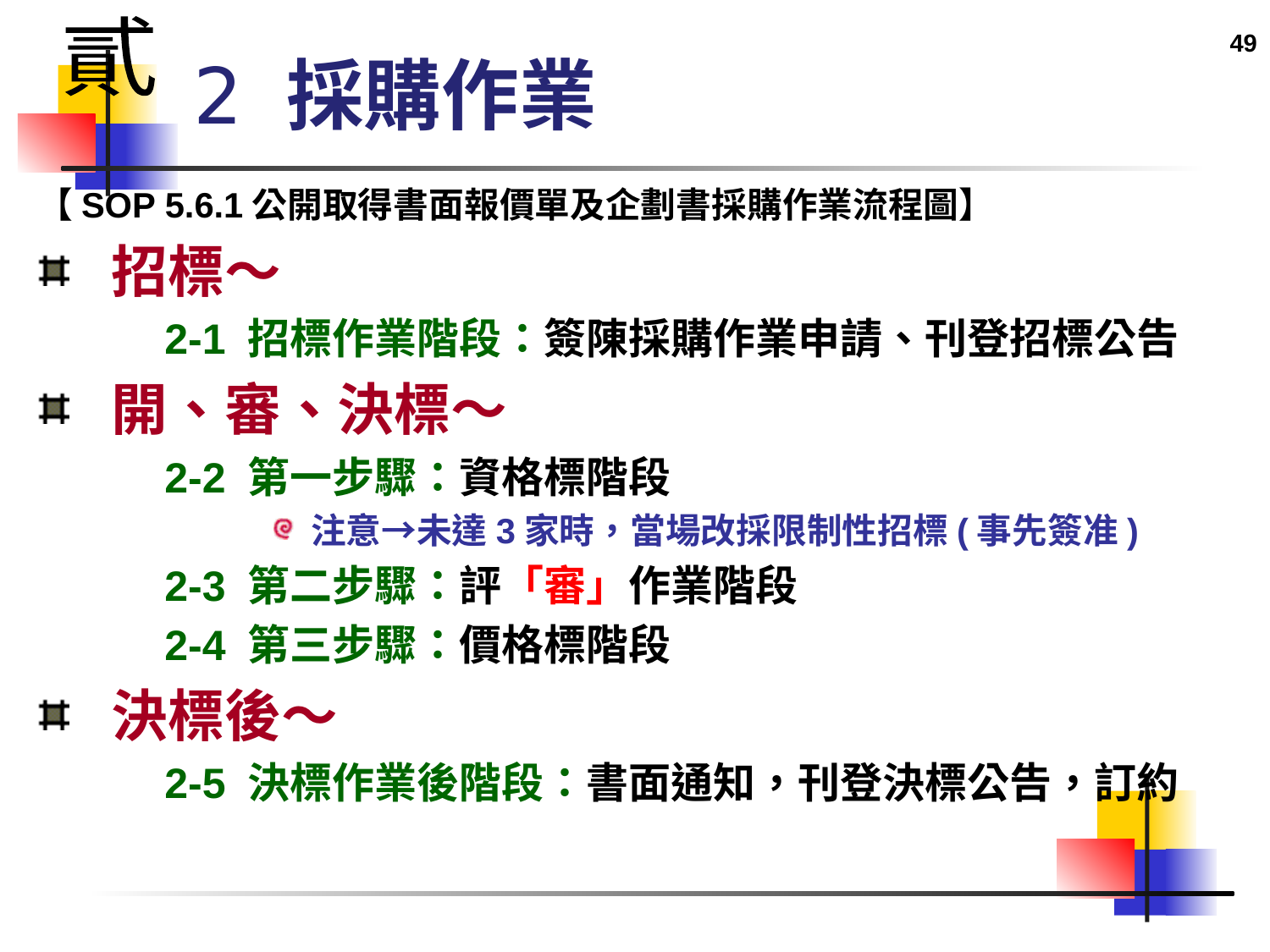

49
貳
# 2 採購作業
【SOP 5.6.1公開取得書面報價單及企劃書採購作業流程圖】
招標～
2-1 招標作業階段：簽陳採購作業申請、刊登招標公告
開、審、決標～
2-2 第一步驟：資格標階段
注意→未達3家時，當場改採限制性招標(事先簽准)
2-3 第二步驟：評「審」作業階段
2-4 第三步驟：價格標階段
決標後～
2-5 決標作業後階段：書面通知，刊登決標公告，訂約